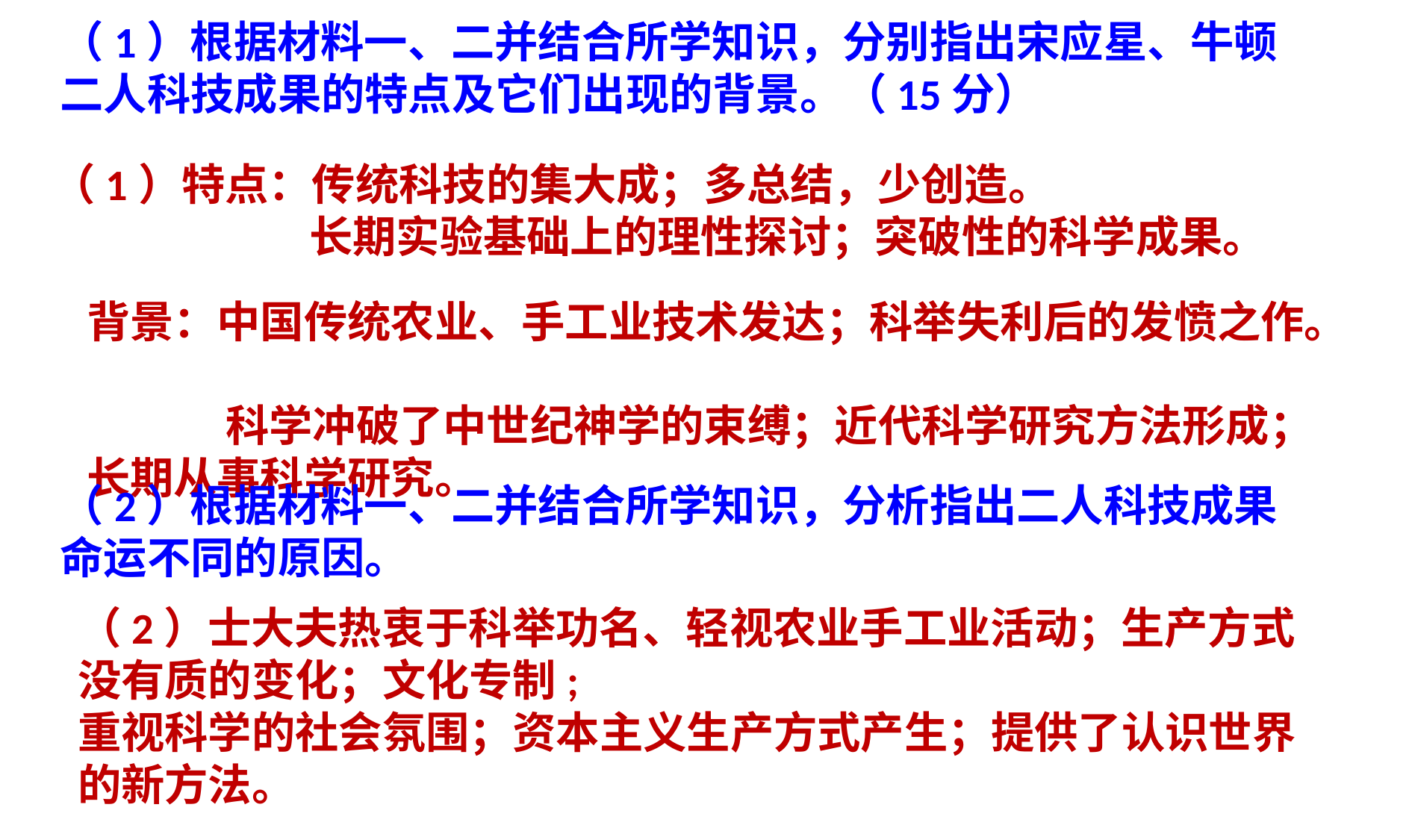

（1）根据材料一、二并结合所学知识，分别指出宋应星、牛顿二人科技成果的特点及它们出现的背景。（15分）
（1）特点：传统科技的集大成；多总结，少创造。
                         长期实验基础上的理性探讨；突破性的科学成果。
背景：中国传统农业、手工业技术发达；科举失利后的发愤之作。
             科学冲破了中世纪神学的束缚；近代科学研究方法形成；长期从事科学研究。
（2）根据材料一、二并结合所学知识，分析指出二人科技成果命运不同的原因。
（2）士大夫热衷于科举功名、轻视农业手工业活动；生产方式没有质的变化；文化专制;
重视科学的社会氛围；资本主义生产方式产生；提供了认识世界的新方法。